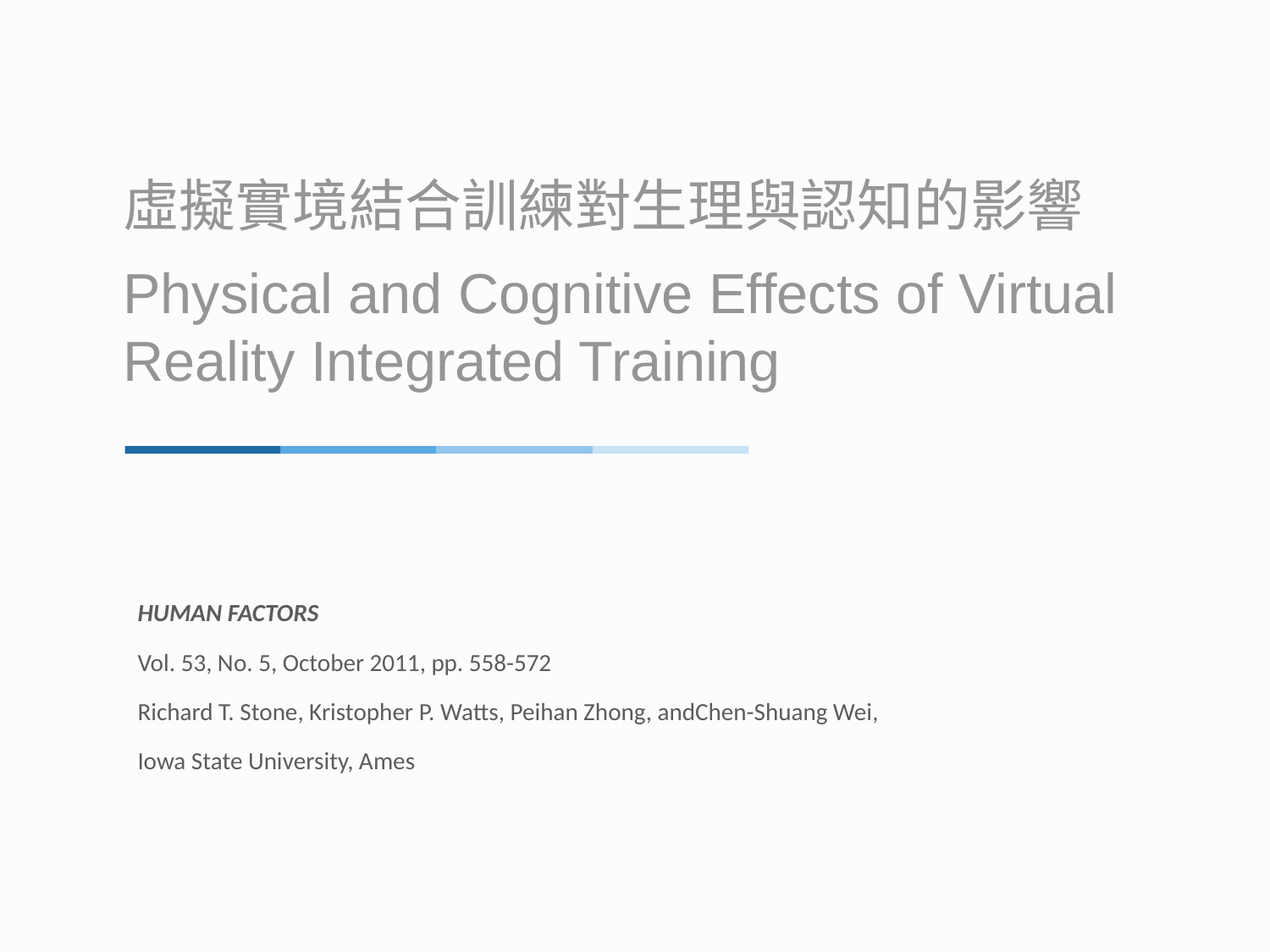

虛擬實境結合訓練對生理與認知的影響
# Physical and Cognitive Effects of Virtual Reality Integrated Training

HUMAN FACTORS
Vol. 53, No. 5, October 2011, pp. 558-572
Richard T. Stone, Kristopher P. Watts, Peihan Zhong, andChen-Shuang Wei,
Iowa State University, Ames